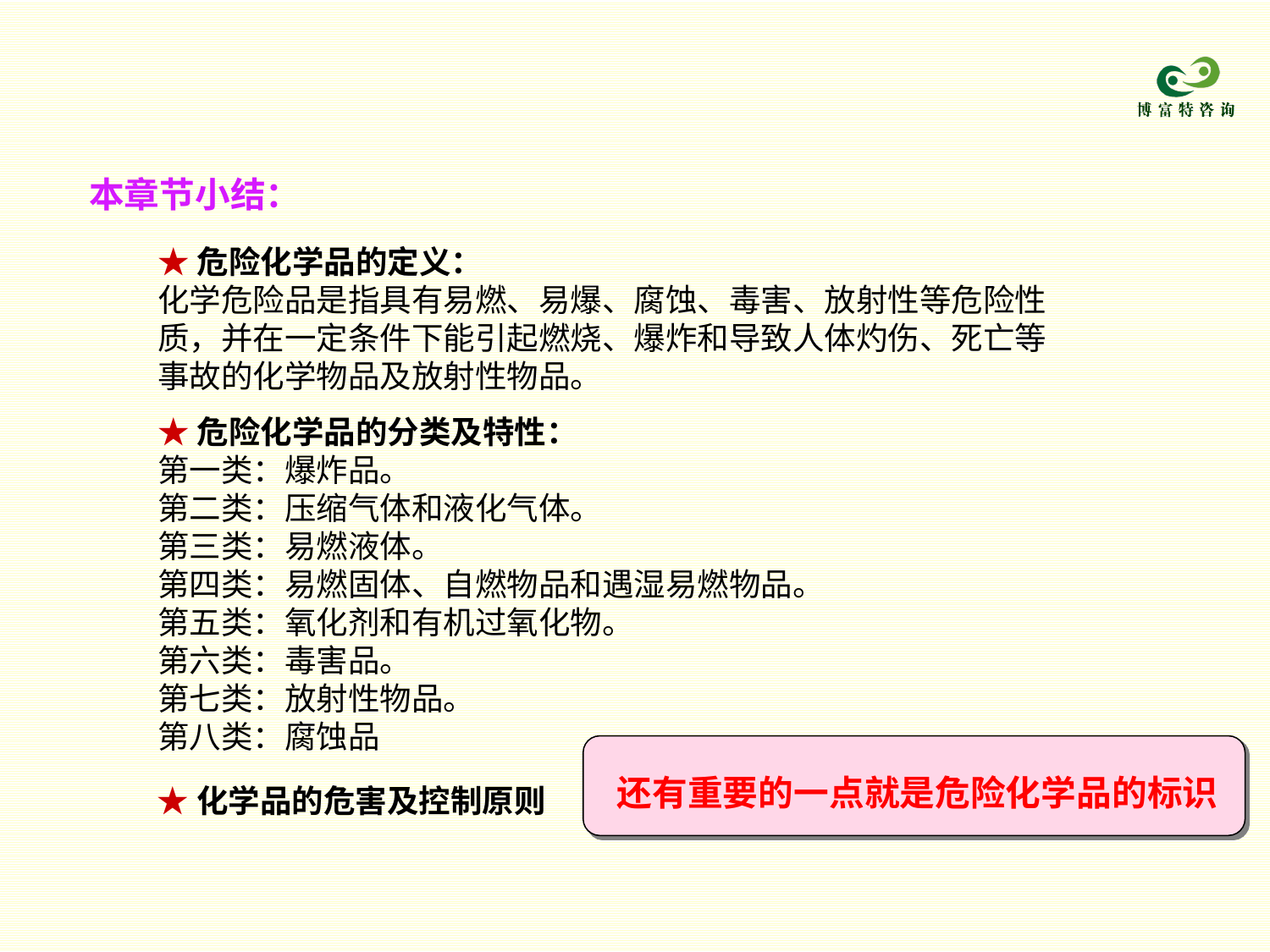

本章节小结：
★危险化学品的定义：
化学危险品是指具有易燃、易爆、腐蚀、毒害、放射性等危险性质，并在一定条件下能引起燃烧、爆炸和导致人体灼伤、死亡等事故的化学物品及放射性物品。
★危险化学品的分类及特性：
第一类：爆炸品。
第二类：压缩气体和液化气体。
第三类：易燃液体。
第四类：易燃固体、自燃物品和遇湿易燃物品。
第五类：氧化剂和有机过氧化物。
第六类：毒害品。
第七类：放射性物品。
第八类：腐蚀品

还有重要的一点就是危险化学品的标识
★化学品的危害及控制原则